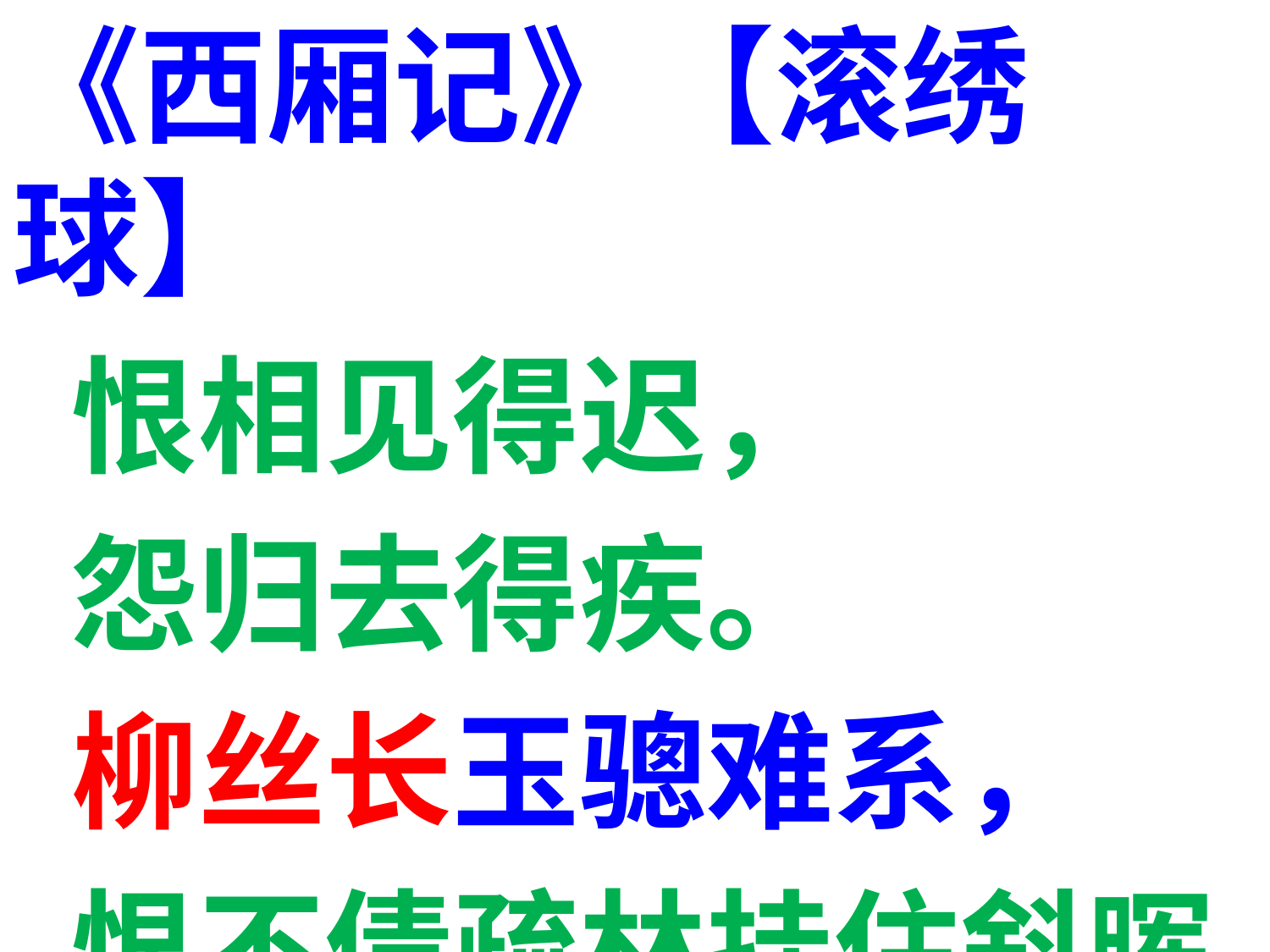

《西厢记》【滚绣球】
 恨相见得迟，
 怨归去得疾。
 柳丝长玉骢难系，
 恨不倩疏林挂住斜晖。